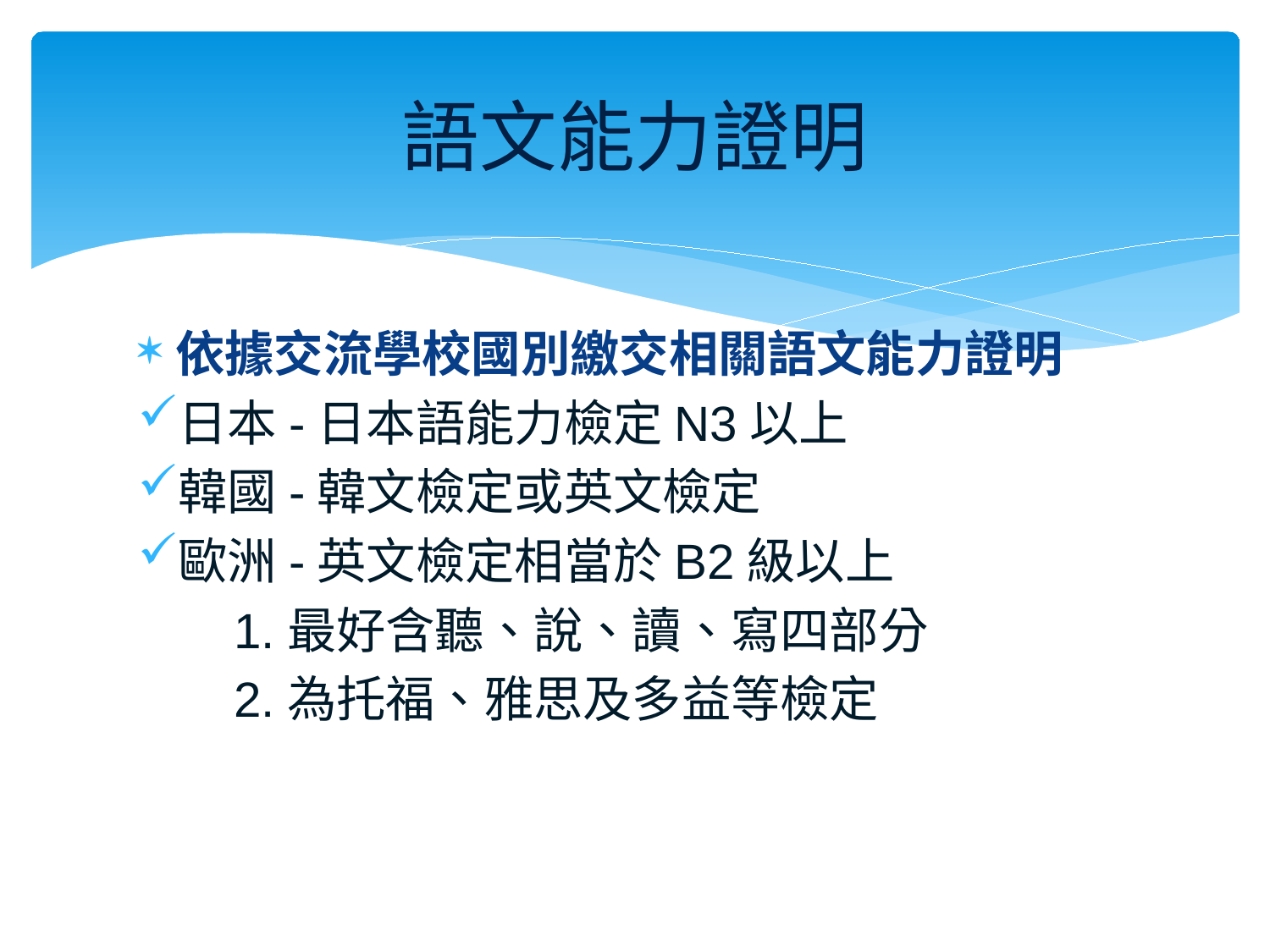

# 語文能力證明
依據交流學校國別繳交相關語文能力證明
日本-日本語能力檢定N3以上
韓國-韓文檢定或英文檢定
歐洲-英文檢定相當於B2級以上
       1.最好含聽、說、讀、寫四部分
       2.為托福、雅思及多益等檢定